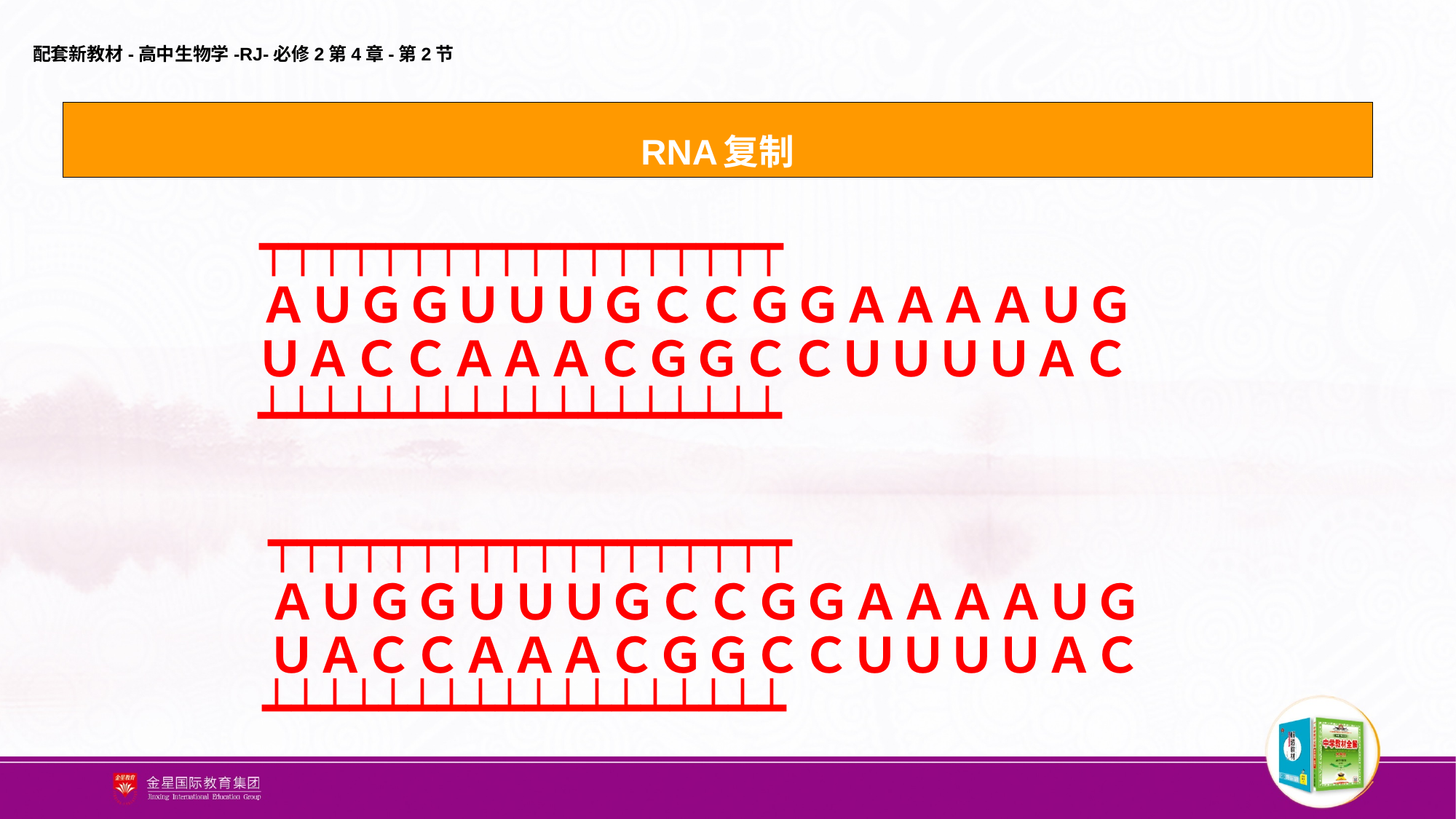

RNA复制
┯┯┯┯┯┯┯┯┯┯┯┯┯┯┯┯┯┯
ＡＵＧＧＵＵＵＧＣＣＧＧＡＡＡＡＵＧ
ＵＡＣＣＡＡＡＣＧＧＣＣＵＵＵＵＡＣ
┷┷┷┷┷┷┷┷┷┷┷┷┷┷┷┷┷┷
┯┯┯┯┯┯┯┯┯┯┯┯┯┯┯┯┯┯
ＡＵＧＧＵＵＵＧＣＣＧＧＡＡＡＡＵＧ
ＵＡＣＣＡＡＡＣＧＧＣＣＵＵＵＵＡＣ
┷┷┷┷┷┷┷┷┷┷┷┷┷┷┷┷┷┷